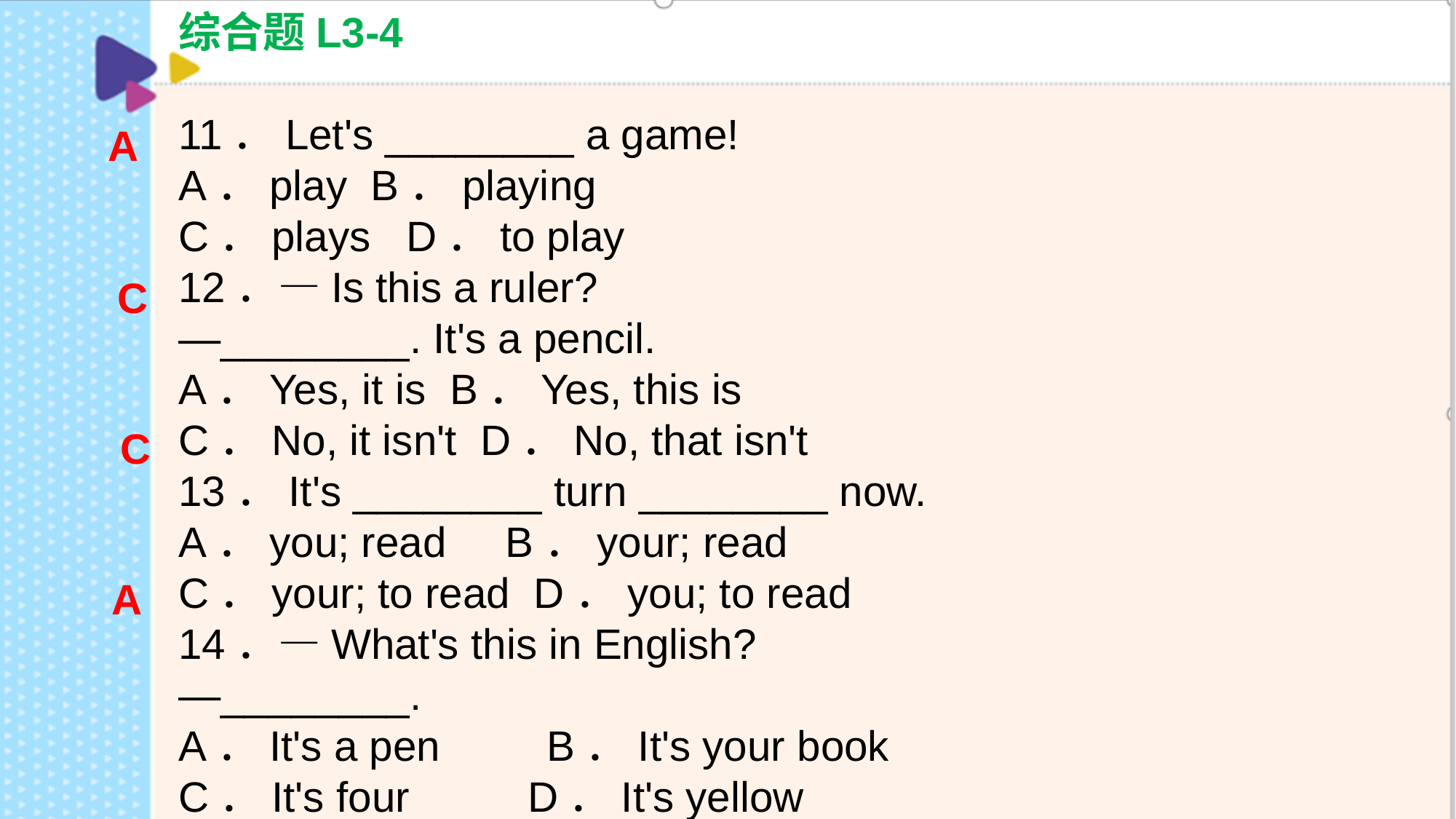

综合题L3-4

11．Let's ________ a game!
A．play  B．playing
C．plays   D．to play
12．—Is this a ruler?
—________. It's a pencil.
A．Yes, it is  B．Yes, this is
C．No, it isn't  D．No, that isn't
13．It's ________ turn ________ now.
A．you; read     B．your; read
C．your; to read  D．you; to read
14．—What's this in English?
—________.
A．It's a pen         B．It's your book
C．It's four          D．It's yellow
A
C
C
A